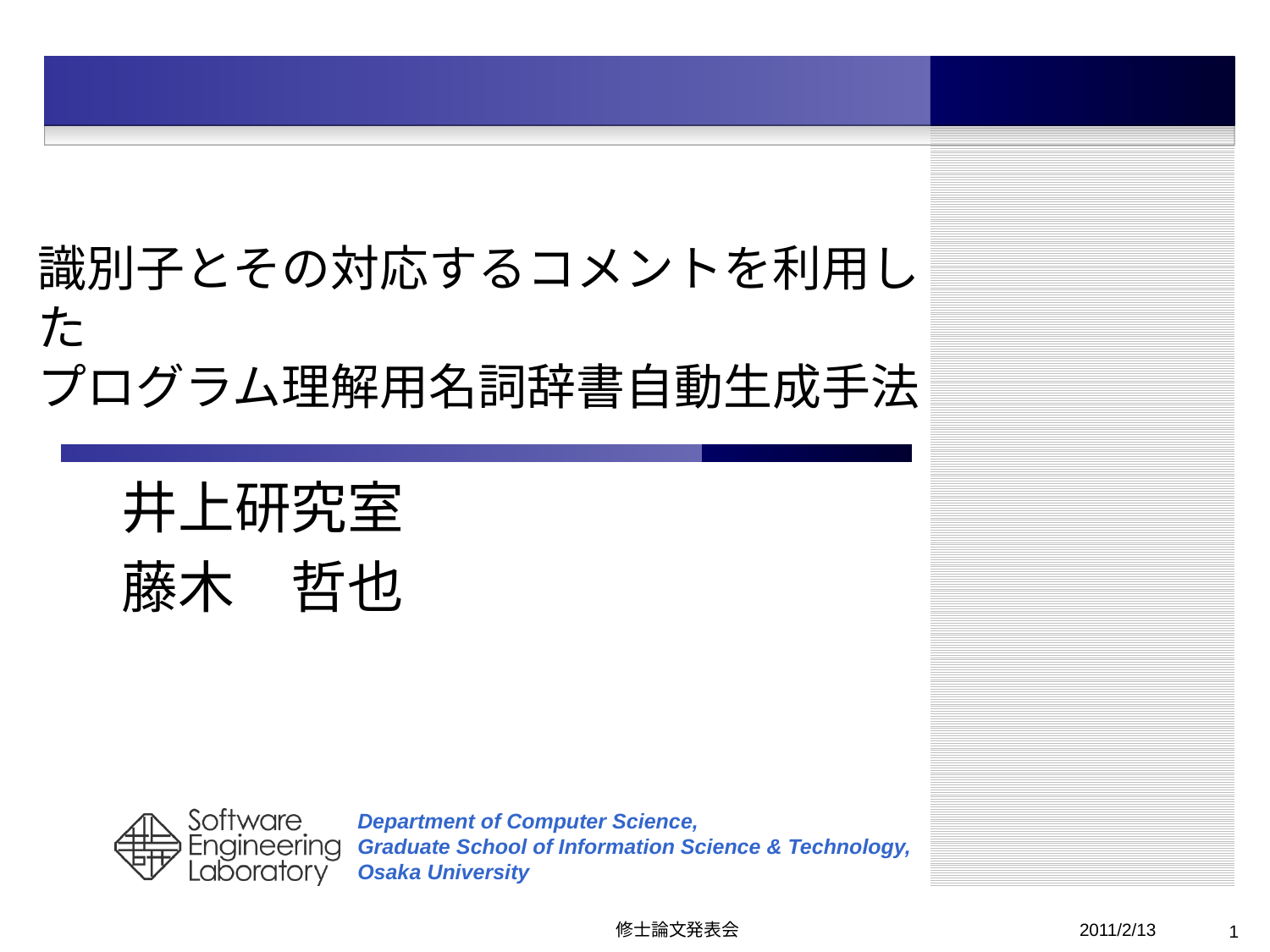

# 識別子とその対応するコメントを利用した プログラム理解用名詞辞書自動生成手法
井上研究室
藤木　哲也

修士論文発表会
2011/2/13
1